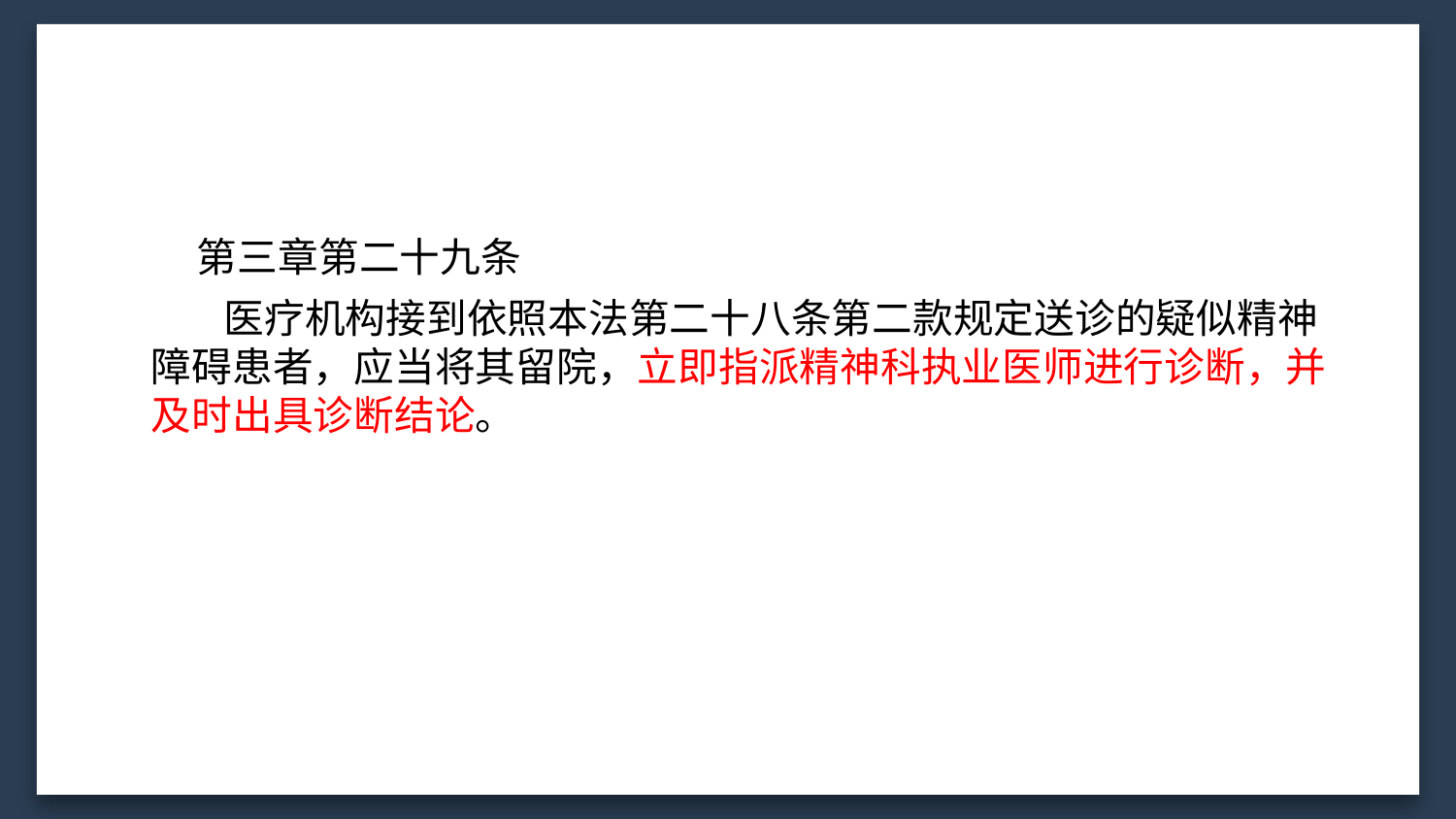

第三章第二十九条
       医疗机构接到依照本法第二十八条第二款规定送诊的疑似精神障碍患者，应当将其留院，立即指派精神科执业医师进行诊断，并及时出具诊断结论。